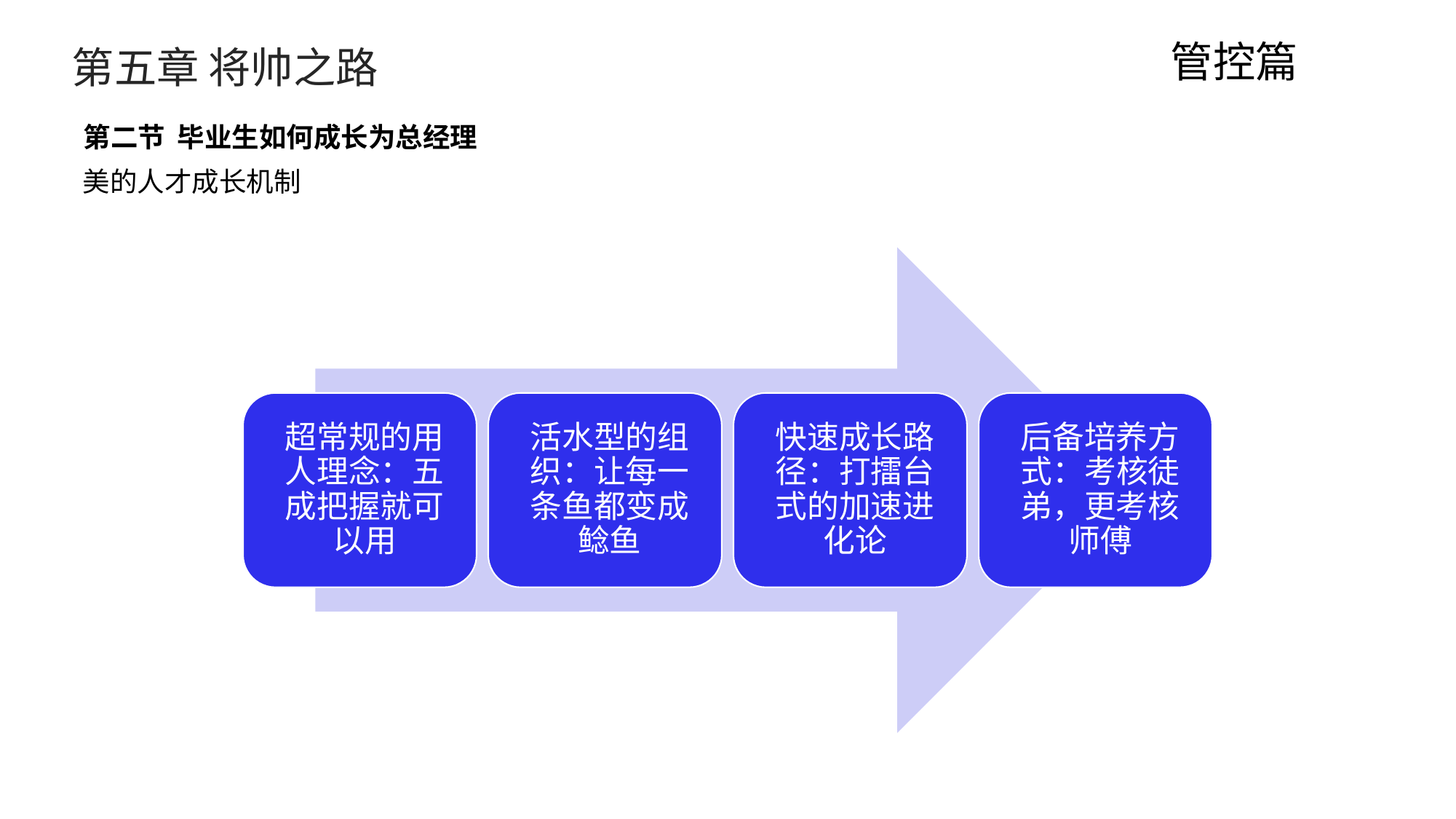

管控篇
第五章 将帅之路
第二节  毕业生如何成长为总经理
美的人才成长机制
超常规的用人理念：五成把握就可以用
活水型的组织：让每一条鱼都变成鲶鱼
快速成长路径：打擂台式的加速进化论
后备培养方式：考核徒弟，更考核师傅